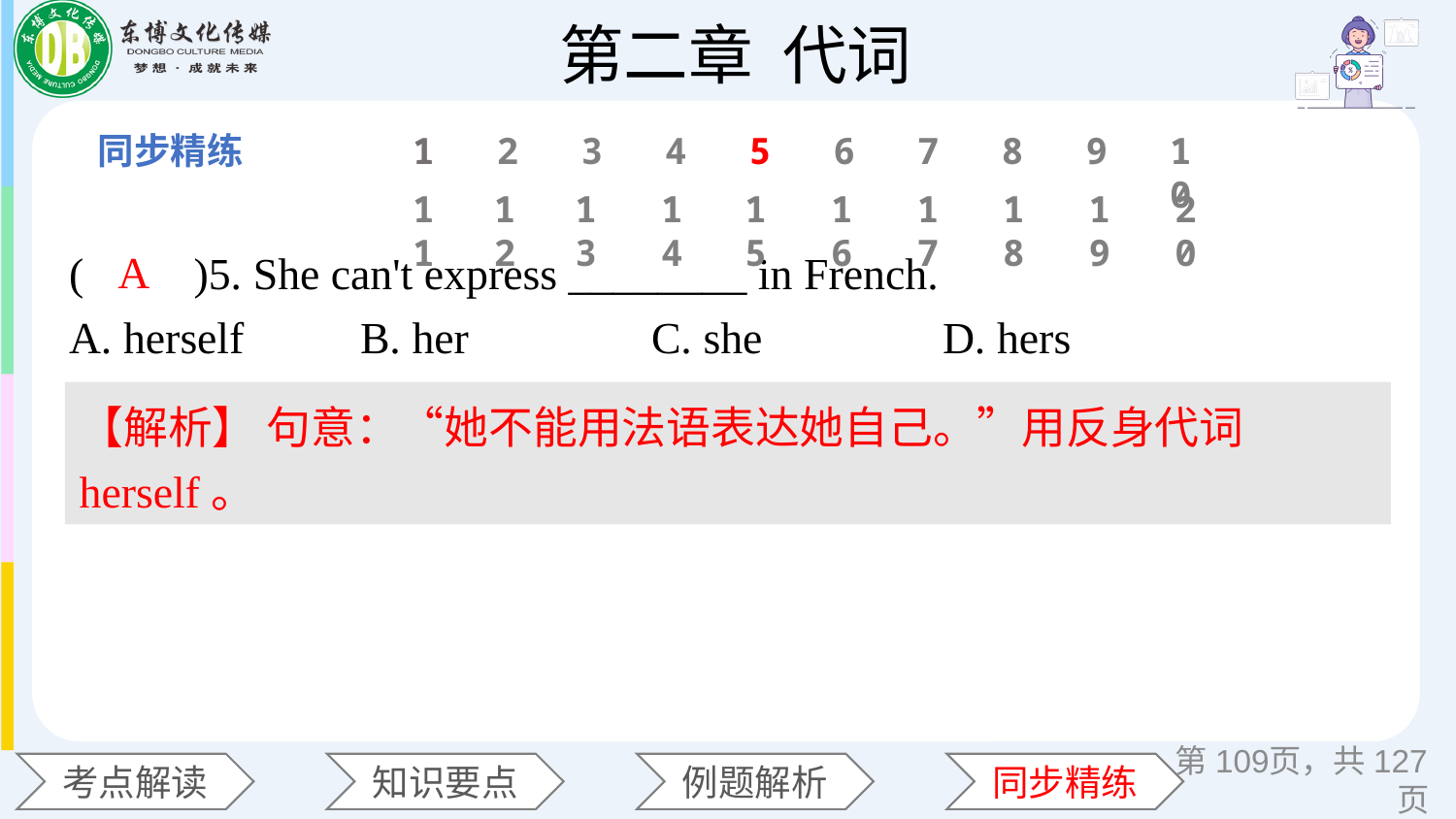

1
2
3
4
5
6
7
8
9
10
11
12
13
14
15
16
17
18
19
20
(　　)5. She can't express ________ in French.
A. herself    	B. her    	C. she    	D. hers
A
【解析】 句意：“她不能用法语表达她自己。”用反身代词herself。
第109页，共127页